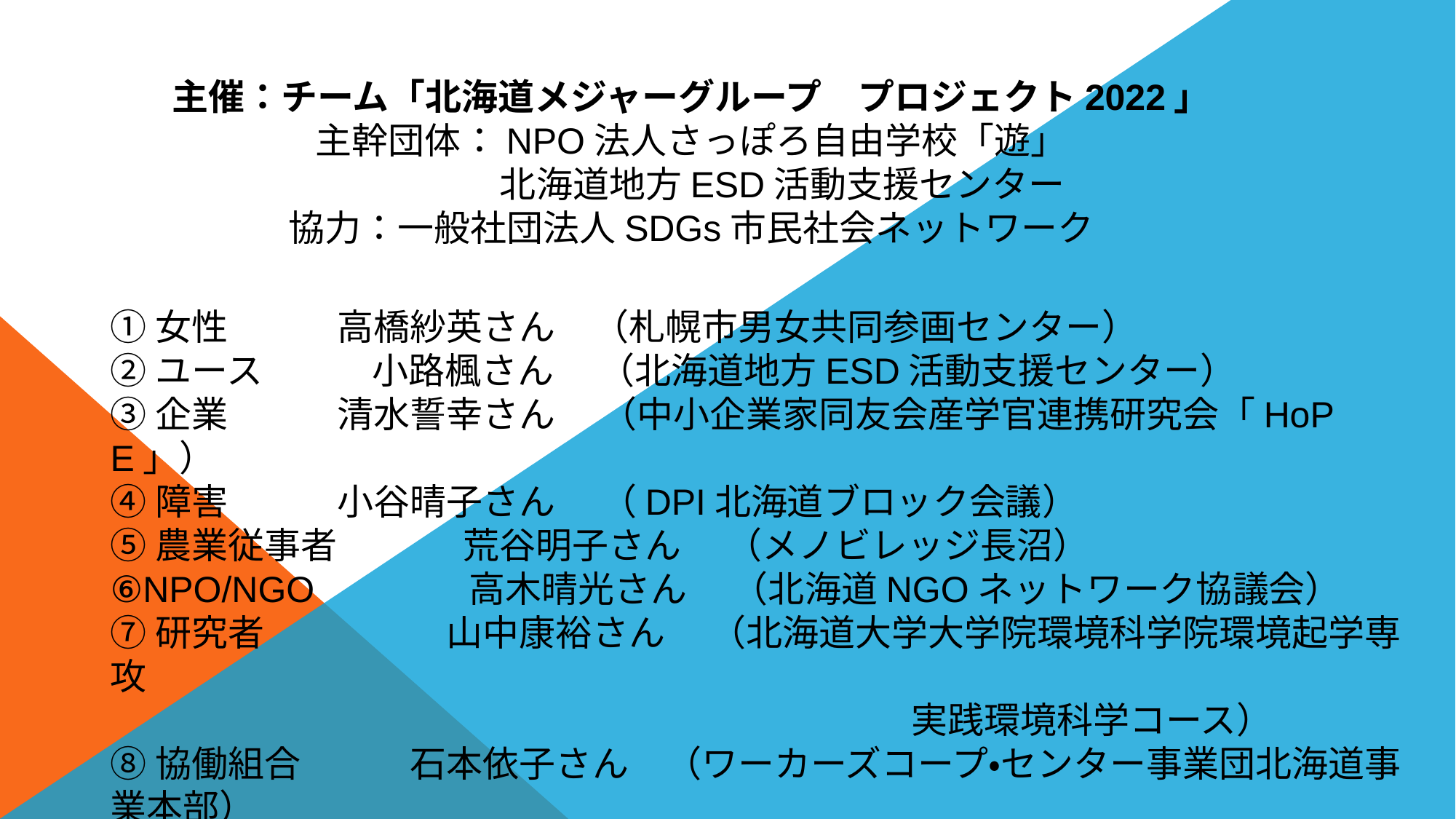

主催：チーム「北海道メジャーグループ　プロジェクト2022」
主幹団体：NPO法人さっぽろ自由学校「遊」
　　　　　北海道地方ESD活動支援センター
協力：一般社団法人SDGs市民社会ネットワーク
①女性　　　高橋紗英さん　（札幌市男女共同参画センター）
②ユース　　　小路楓さん 　（北海道地方ESD活動支援センター）
③企業　　　清水誓幸さん　 （中小企業家同友会産学官連携研究会「HoPE」）
④障害　　　小谷晴子さん　 （DPI北海道ブロック会議）
⑤農業従事者　　  　荒谷明子さん 　（メノビレッジ長沼）
⑥NPO/NGO　　　　高木晴光さん　 （北海道NGOネットワーク協議会）
⑦研究者　　　　　山中康裕さん　 （北海道大学大学院環境科学院環境起学専攻
　　　　　　　　　　　　　　　　　　　　　　実践環境科学コース）
⑧協働組合　　　石本依子さん　（ワーカーズコープ・センター事業団北海道事業本部）
⑨先住民族　　　栃木和美さん